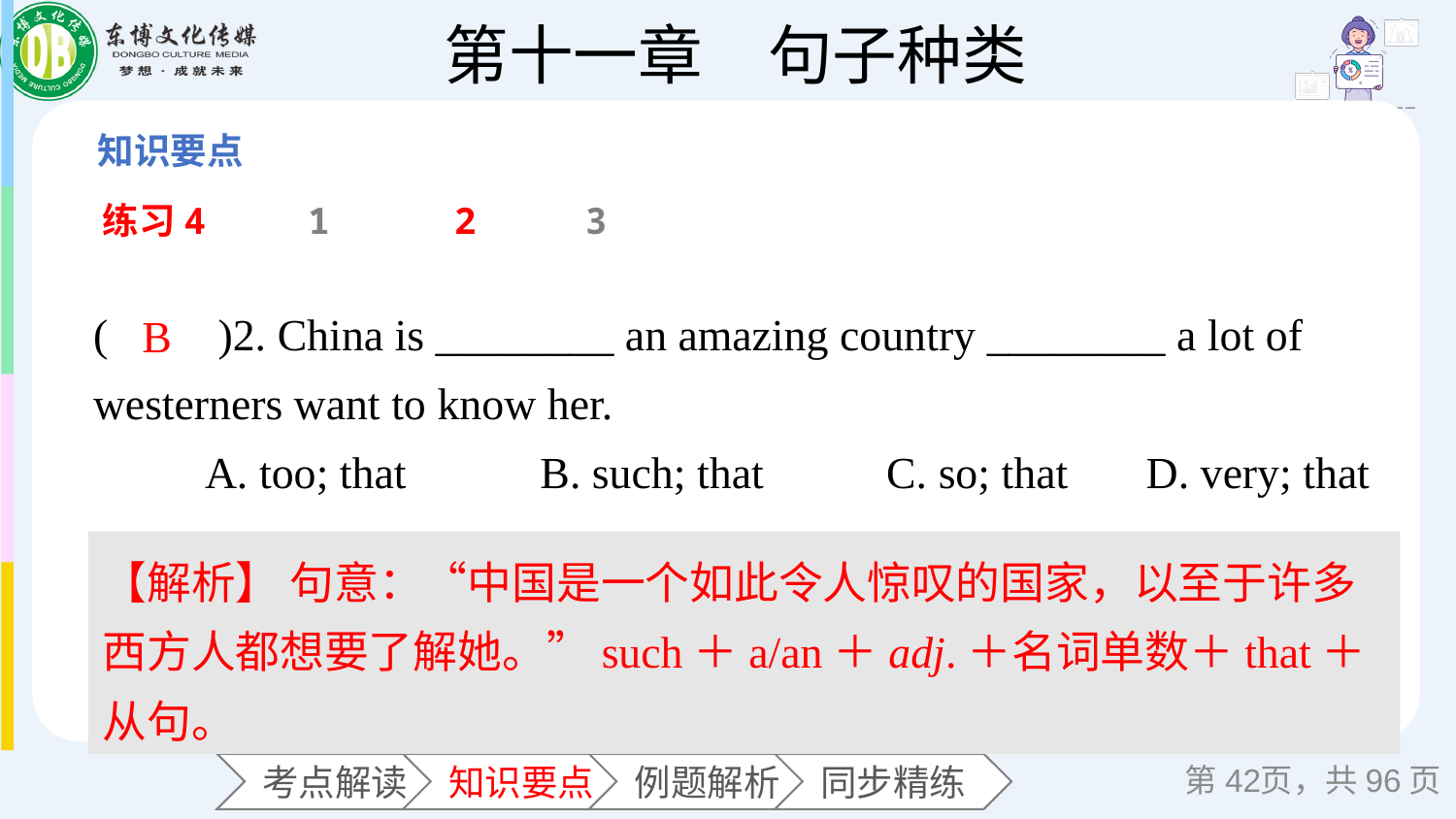

练习4
1
2
3
(　　)2. China is ________ an amazing country ________ a lot of westerners want to know her.
          A. too; that            B. such; that           C. so; that       D. very; that
B
【解析】 句意：“中国是一个如此令人惊叹的国家，以至于许多西方人都想要了解她。”such＋a/an＋adj.＋名词单数＋that＋从句。
第42页，共96页